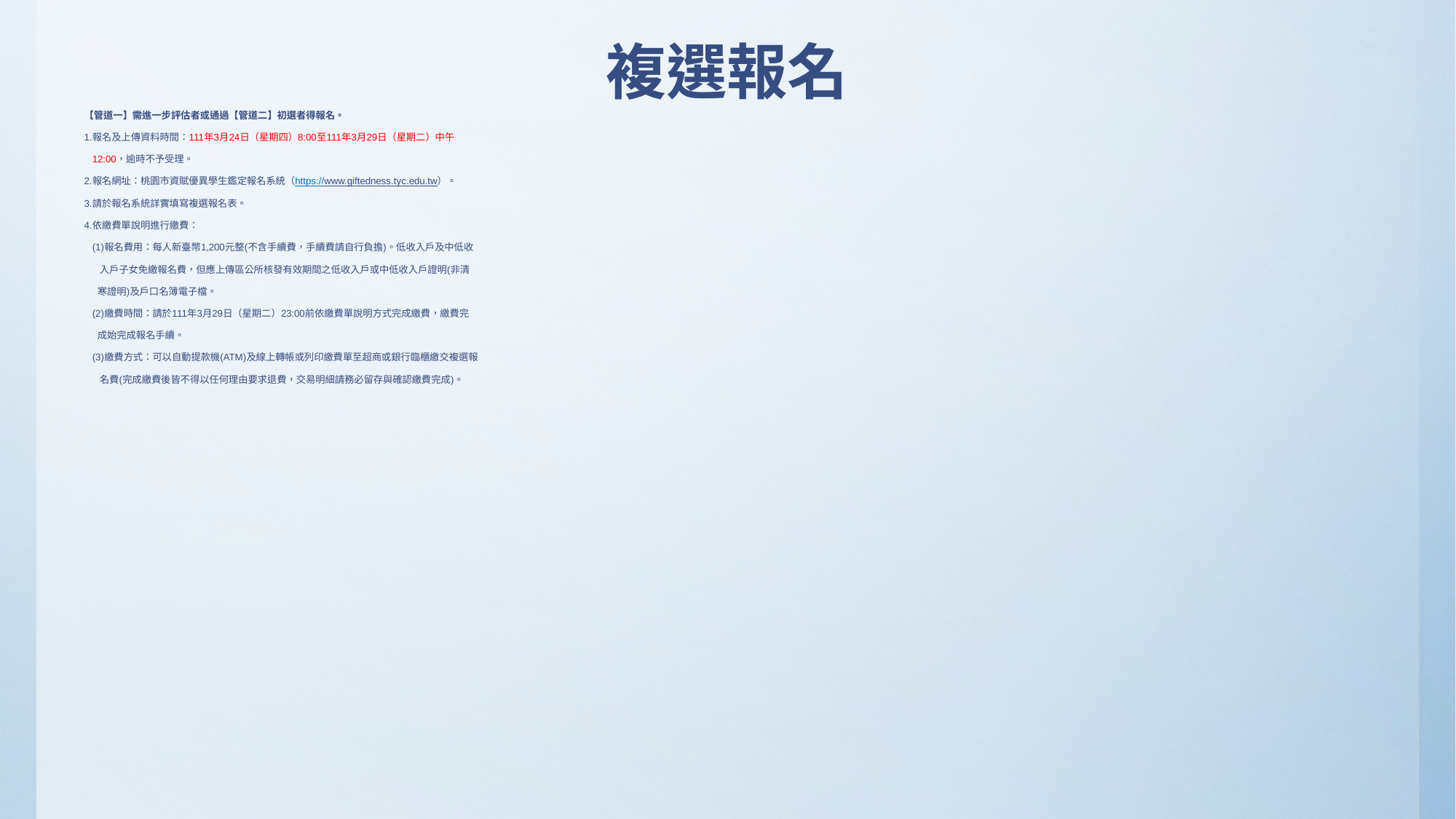

# 複選報名
【管道一】需進一步評估者或通過【管道二】初選者得報名。

1.報名及上傳資料時間：111年3月24日（星期四）8:00至111年3月29日（星期二）中午

   12:00，逾時不予受理。

2.報名網址：桃園市資賦優異學生鑑定報名系統（https://www.giftedness.tyc.edu.tw）。

3.請於報名系統詳實填寫複選報名表。

4.依繳費單說明進行繳費：

   (1)報名費用：每人新臺幣1,200元整(不含手續費，手續費請自行負擔)。低收入戶及中低收

       入戶子女免繳報名費，但應上傳區公所核發有效期間之低收入戶或中低收入戶證明(非清

      寒證明)及戶口名簿電子檔。

   (2)繳費時間：請於111年3月29日（星期二）23:00前依繳費單說明方式完成繳費，繳費完

      成始完成報名手續。

   (3)繳費方式：可以自動提款機(ATM)及線上轉帳或列印繳費單至超商或銀行臨櫃繳交複選報

       名費(完成繳費後皆不得以任何理由要求退費，交易明細請務必留存與確認繳費完成)。